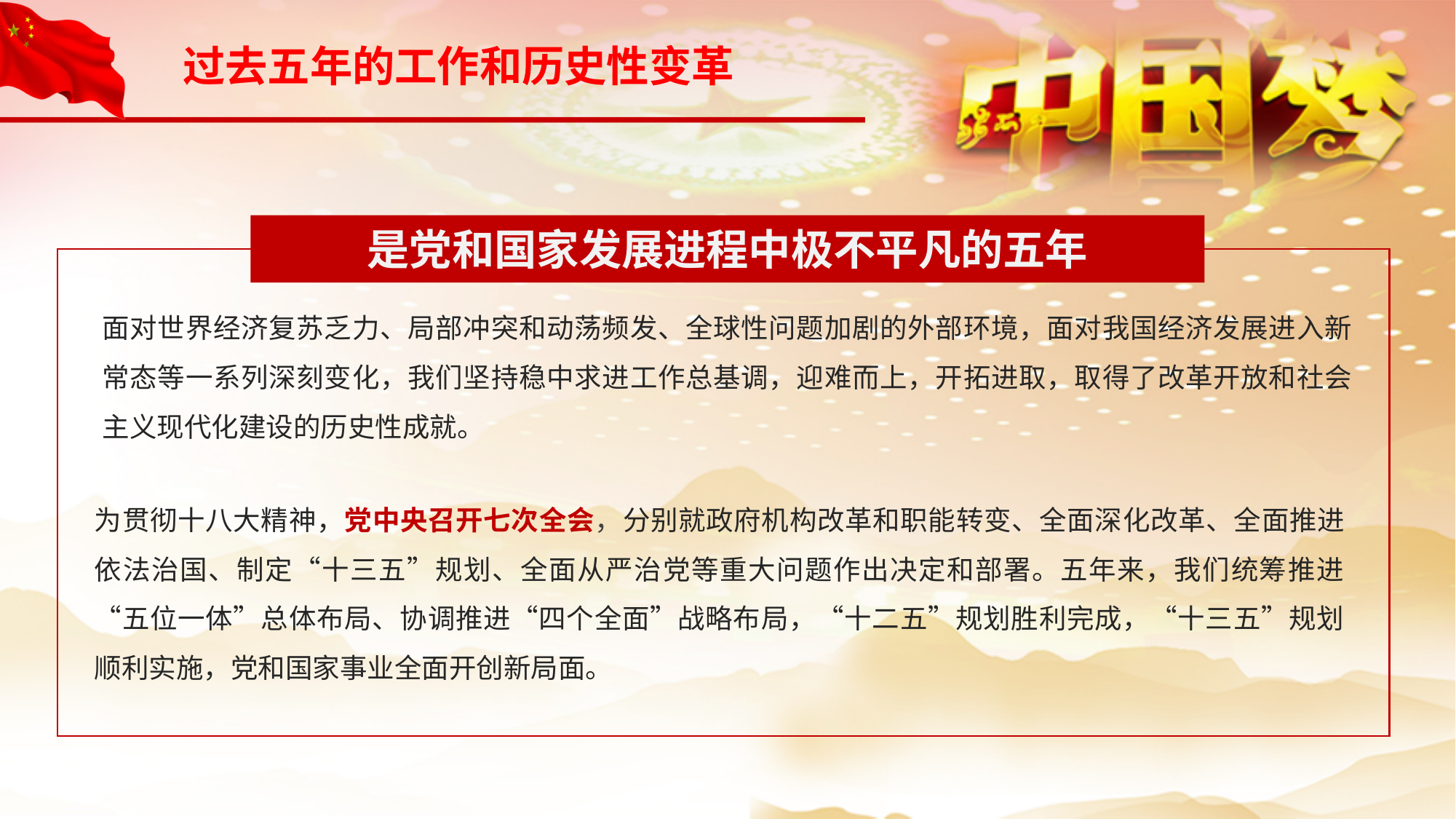

过去五年的工作和历史性变革

是党和国家发展进程中极不平凡的五年

面对世界经济复苏乏力、局部冲突和动荡频发、全球性问题加剧的外部环境，面对我国经济发展进入新常态等一系列深刻变化，我们坚持稳中求进工作总基调，迎难而上，开拓进取，取得了改革开放和社会主义现代化建设的历史性成就。
为贯彻十八大精神，党中央召开七次全会，分别就政府机构改革和职能转变、全面深化改革、全面推进依法治国、制定“十三五”规划、全面从严治党等重大问题作出决定和部署。五年来，我们统筹推进“五位一体”总体布局、协调推进“四个全面”战略布局，“十二五”规划胜利完成，“十三五”规划顺利实施，党和国家事业全面开创新局面。